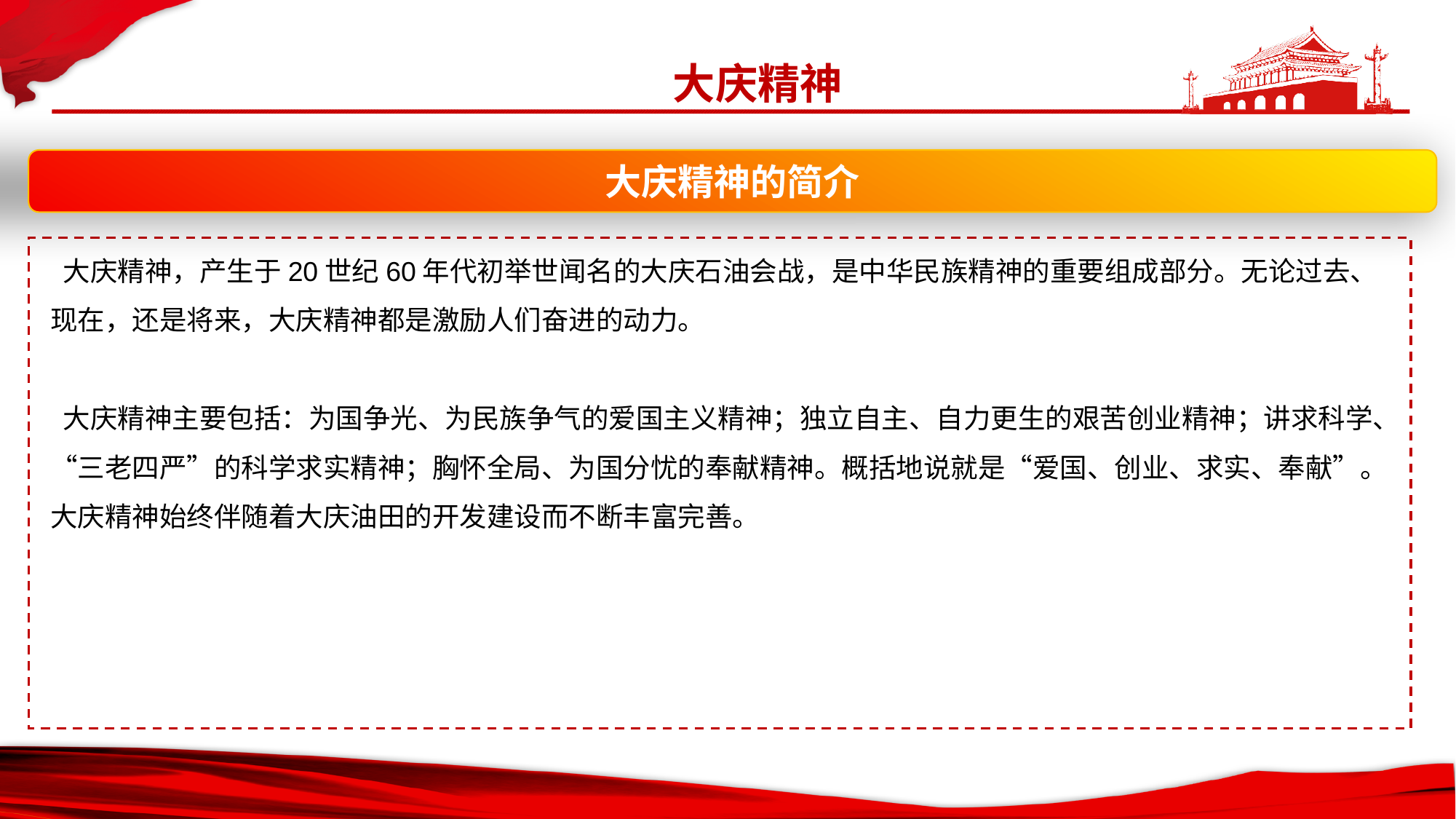

大庆精神
大庆精神的简介
 大庆精神，产生于20世纪60年代初举世闻名的大庆石油会战，是中华民族精神的重要组成部分。无论过去、现在，还是将来，大庆精神都是激励人们奋进的动力。

 大庆精神主要包括：为国争光、为民族争气的爱国主义精神；独立自主、自力更生的艰苦创业精神；讲求科学、“三老四严”的科学求实精神；胸怀全局、为国分忧的奉献精神。概括地说就是“爱国、创业、求实、奉献”。大庆精神始终伴随着大庆油田的开发建设而不断丰富完善。